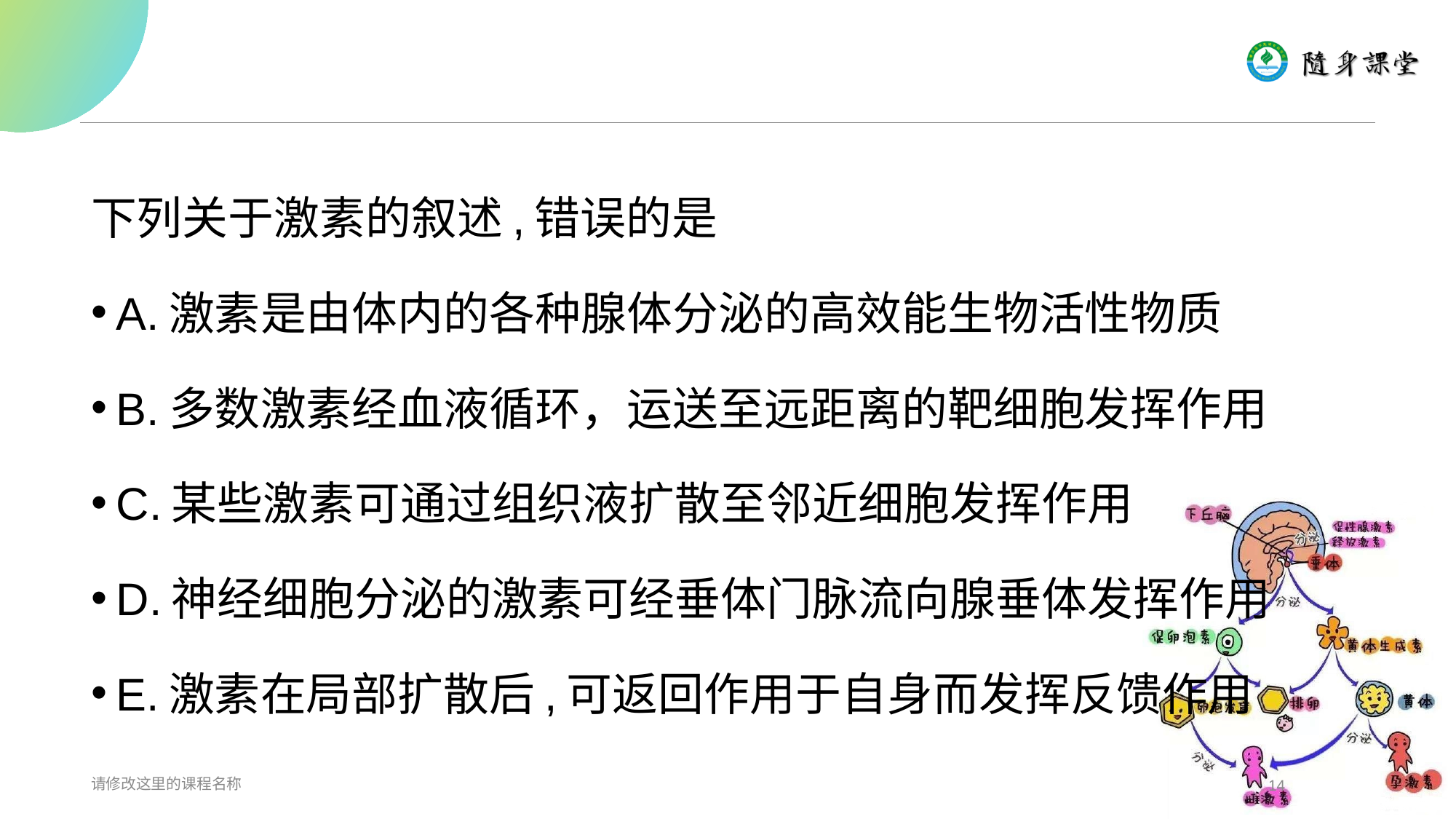

#
下列关于激素的叙述,错误的是
A.激素是由体内的各种腺体分泌的高效能生物活性物质
B.多数激素经血液循环，运送至远距离的靶细胞发挥作用
C.某些激素可通过组织液扩散至邻近细胞发挥作用
D.神经细胞分泌的激素可经垂体门脉流向腺垂体发挥作用
E.激素在局部扩散后,可返回作用于自身而发挥反馈作用
请修改这里的课程名称
14